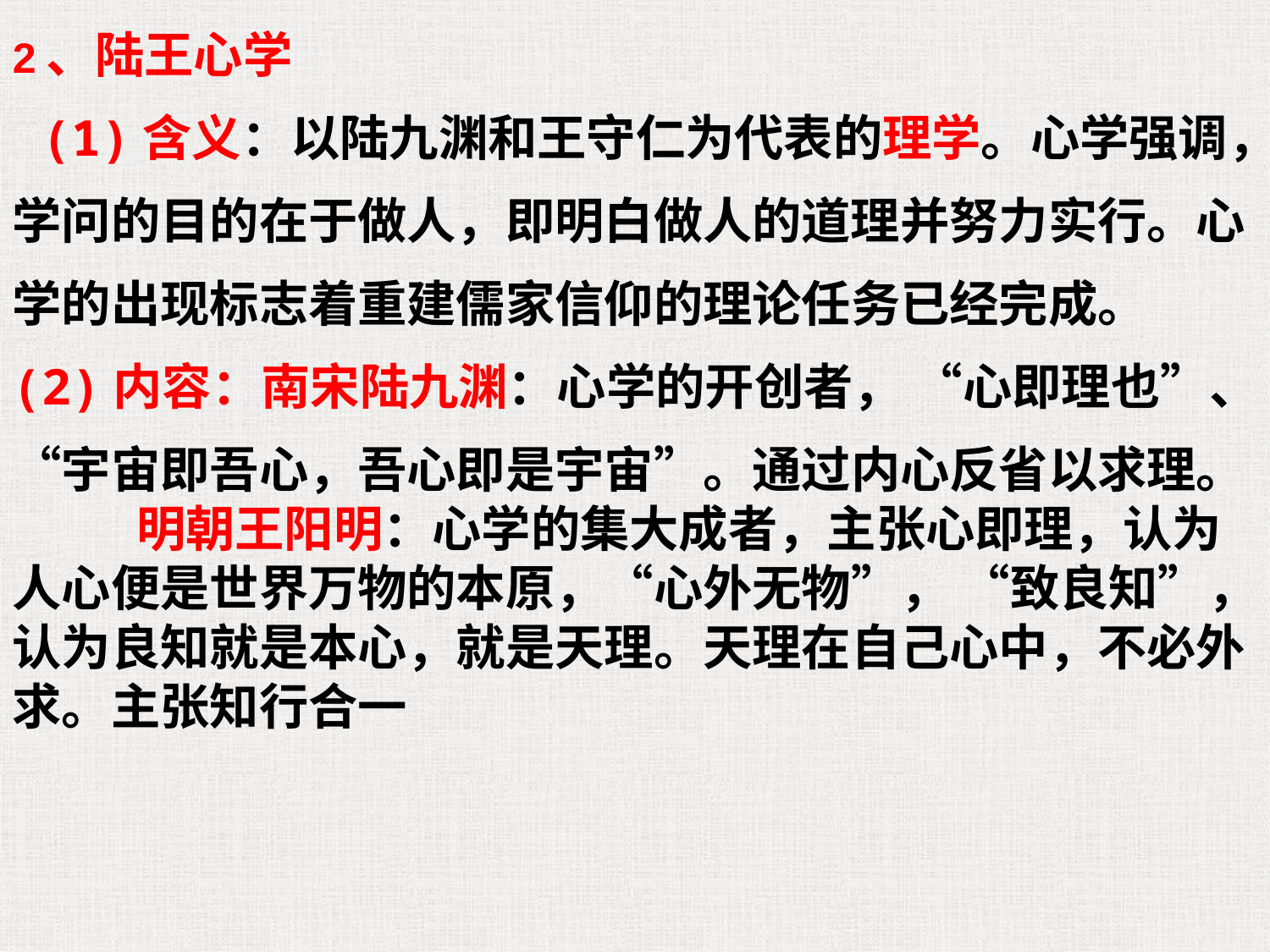

2、陆王心学
 (1)含义：以陆九渊和王守仁为代表的理学。心学强调，学问的目的在于做人，即明白做人的道理并努力实行。心学的出现标志着重建儒家信仰的理论任务已经完成。
(2)内容：南宋陆九渊：心学的开创者， “心即理也”、“宇宙即吾心，吾心即是宇宙”。通过内心反省以求理。
          明朝王阳明：心学的集大成者，主张心即理，认为人心便是世界万物的本原，“心外无物”， “致良知”，认为良知就是本心，就是天理。天理在自己心中，不必外求。主张知行合一